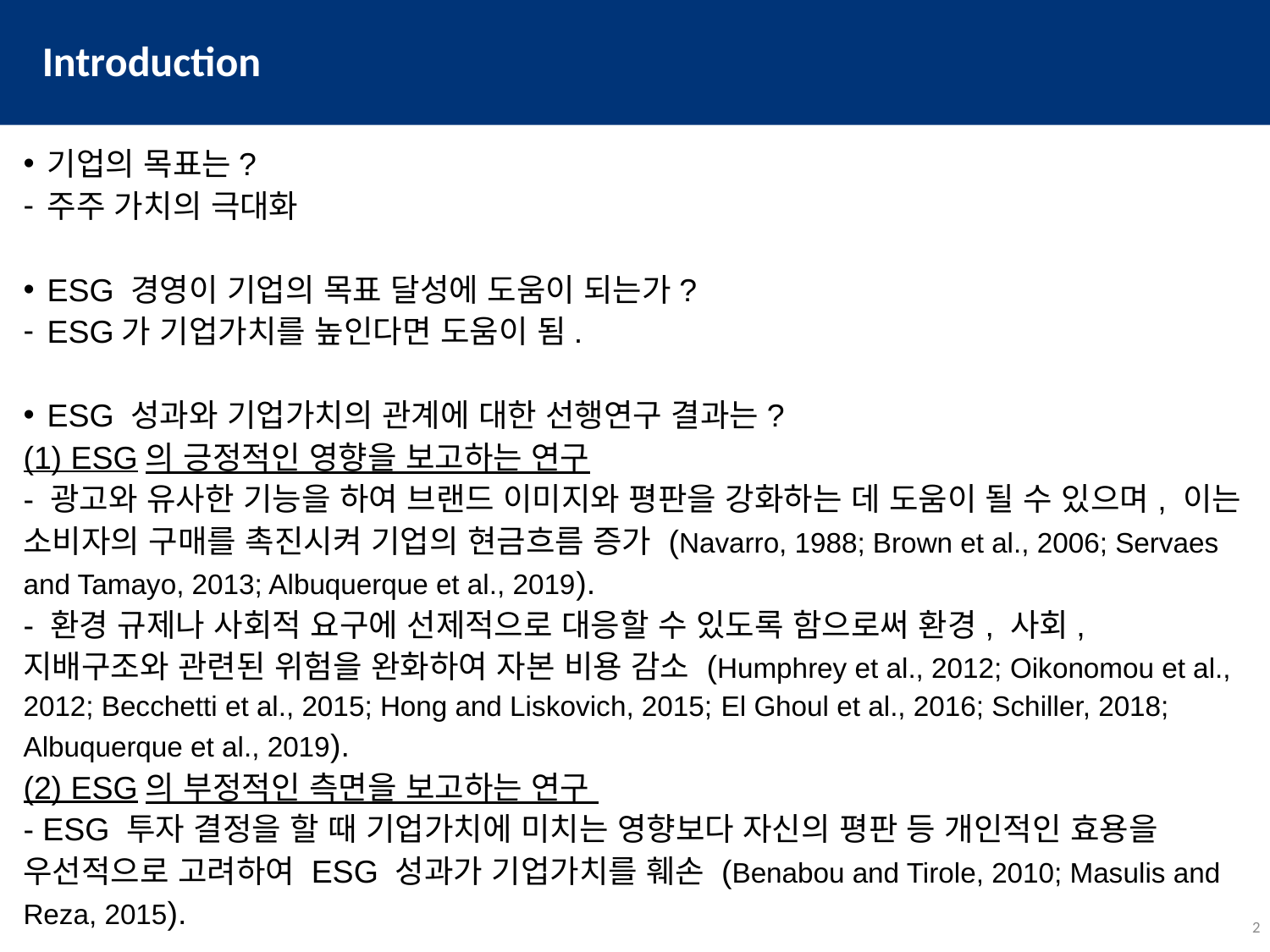

# Introduction
기업의 목표는?
주주 가치의 극대화

ESG 경영이 기업의 목표 달성에 도움이 되는가?
ESG가 기업가치를 높인다면 도움이 됨.

ESG 성과와 기업가치의 관계에 대한 선행연구 결과는?
(1) ESG의 긍정적인 영향을 보고하는 연구
- 광고와 유사한 기능을 하여 브랜드 이미지와 평판을 강화하는 데 도움이 될 수 있으며, 이는 소비자의 구매를 촉진시켜 기업의 현금흐름 증가 (Navarro, 1988; Brown et al., 2006; Servaes and Tamayo, 2013; Albuquerque et al., 2019).
- 환경 규제나 사회적 요구에 선제적으로 대응할 수 있도록 함으로써 환경, 사회, 지배구조와 관련된 위험을 완화하여 자본 비용 감소 (Humphrey et al., 2012; Oikonomou et al., 2012; Becchetti et al., 2015; Hong and Liskovich, 2015; El Ghoul et al., 2016; Schiller, 2018; Albuquerque et al., 2019).
(2) ESG의 부정적인 측면을 보고하는 연구
- ESG 투자 결정을 할 때 기업가치에 미치는 영향보다 자신의 평판 등 개인적인 효용을 우선적으로 고려하여 ESG 성과가 기업가치를 훼손 (Benabou and Tirole, 2010; Masulis and Reza, 2015).